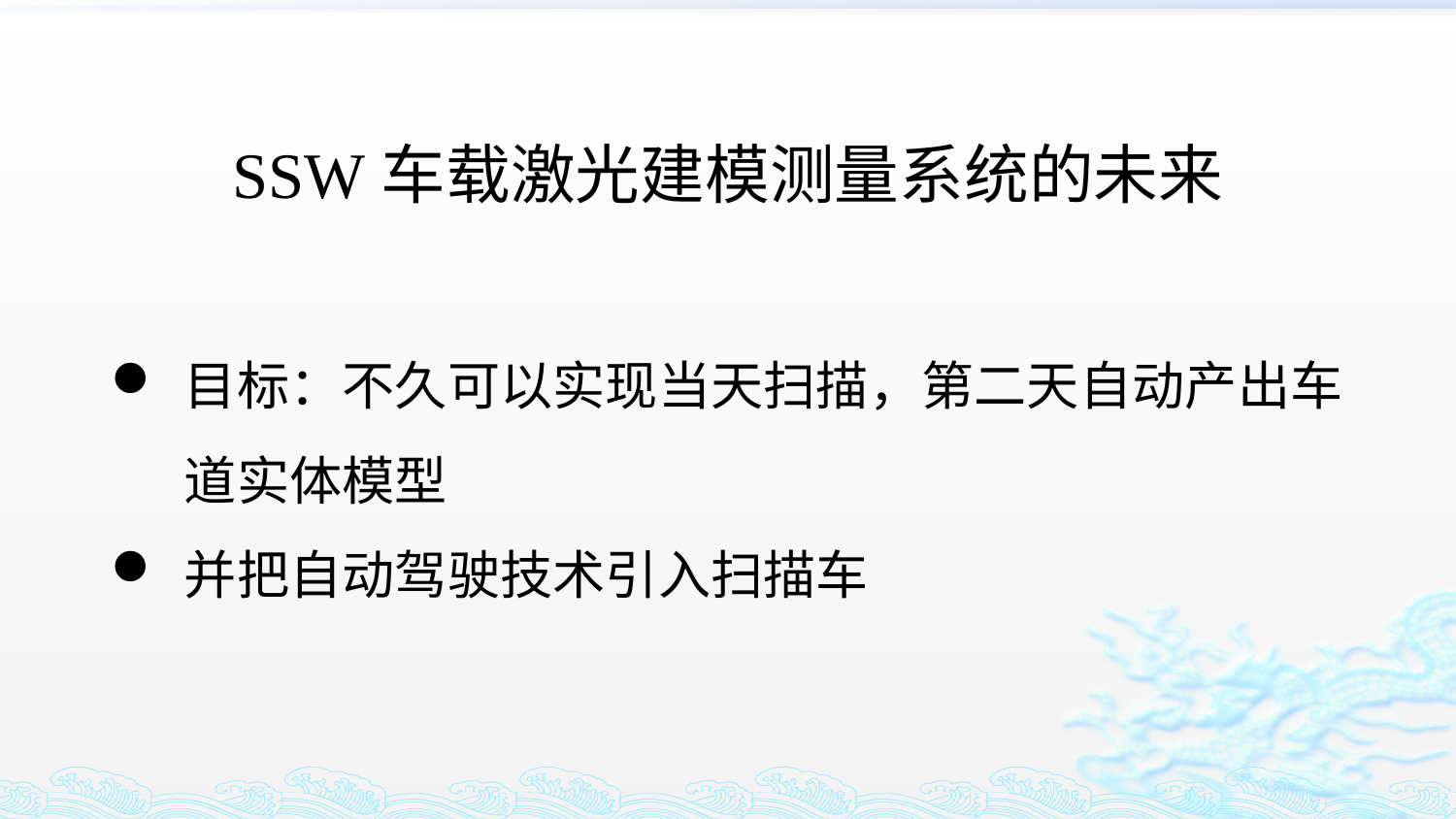

SSW车载激光建模测量系统的未来
目标：不久可以实现当天扫描，第二天自动产出车道实体模型
并把自动驾驶技术引入扫描车